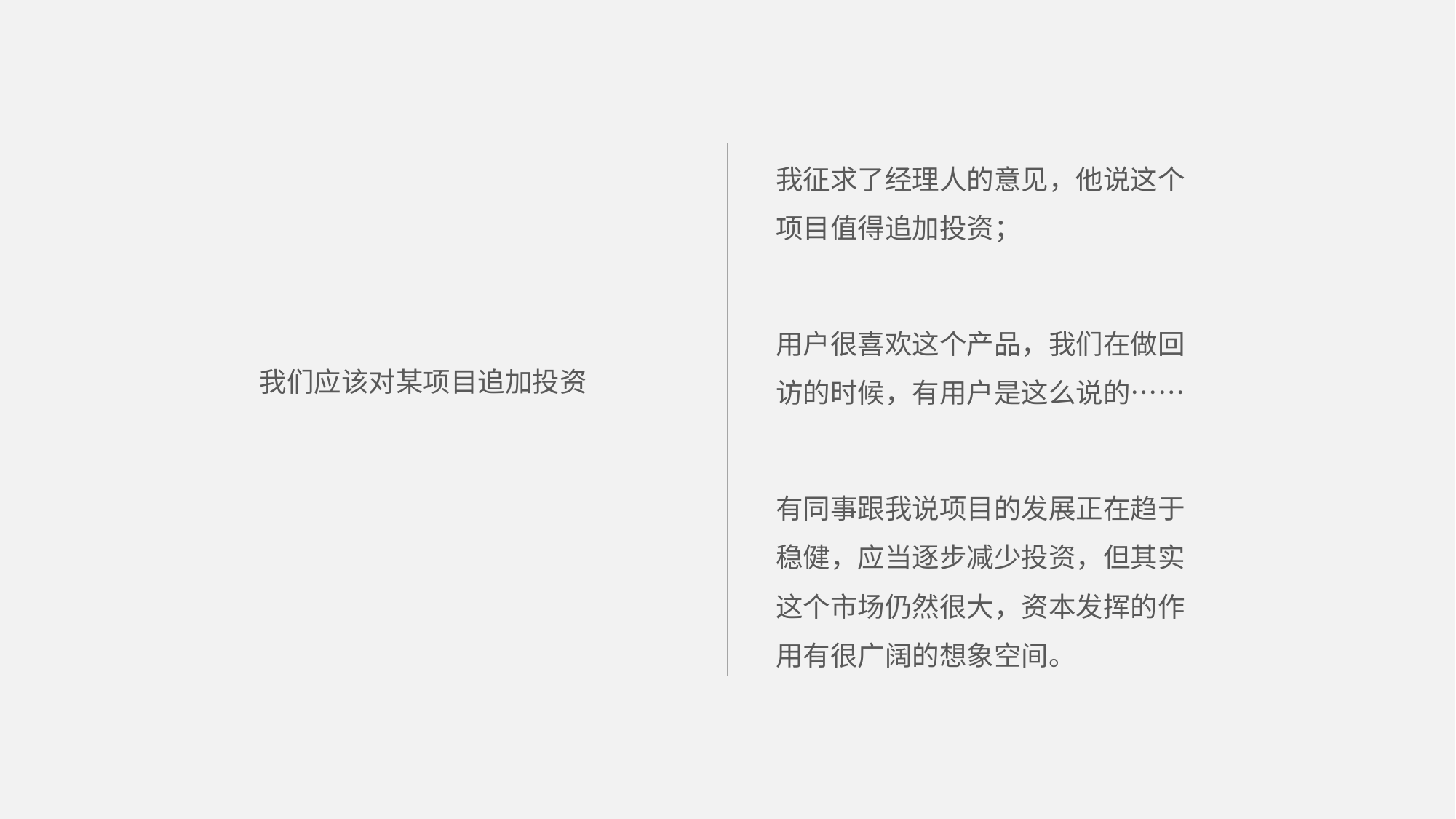

我征求了经理人的意见，他说这个项目值得追加投资；
用户很喜欢这个产品，我们在做回访的时候，有用户是这么说的……
我们应该对某项目追加投资
有同事跟我说项目的发展正在趋于稳健，应当逐步减少投资，但其实这个市场仍然很大，资本发挥的作用有很广阔的想象空间。